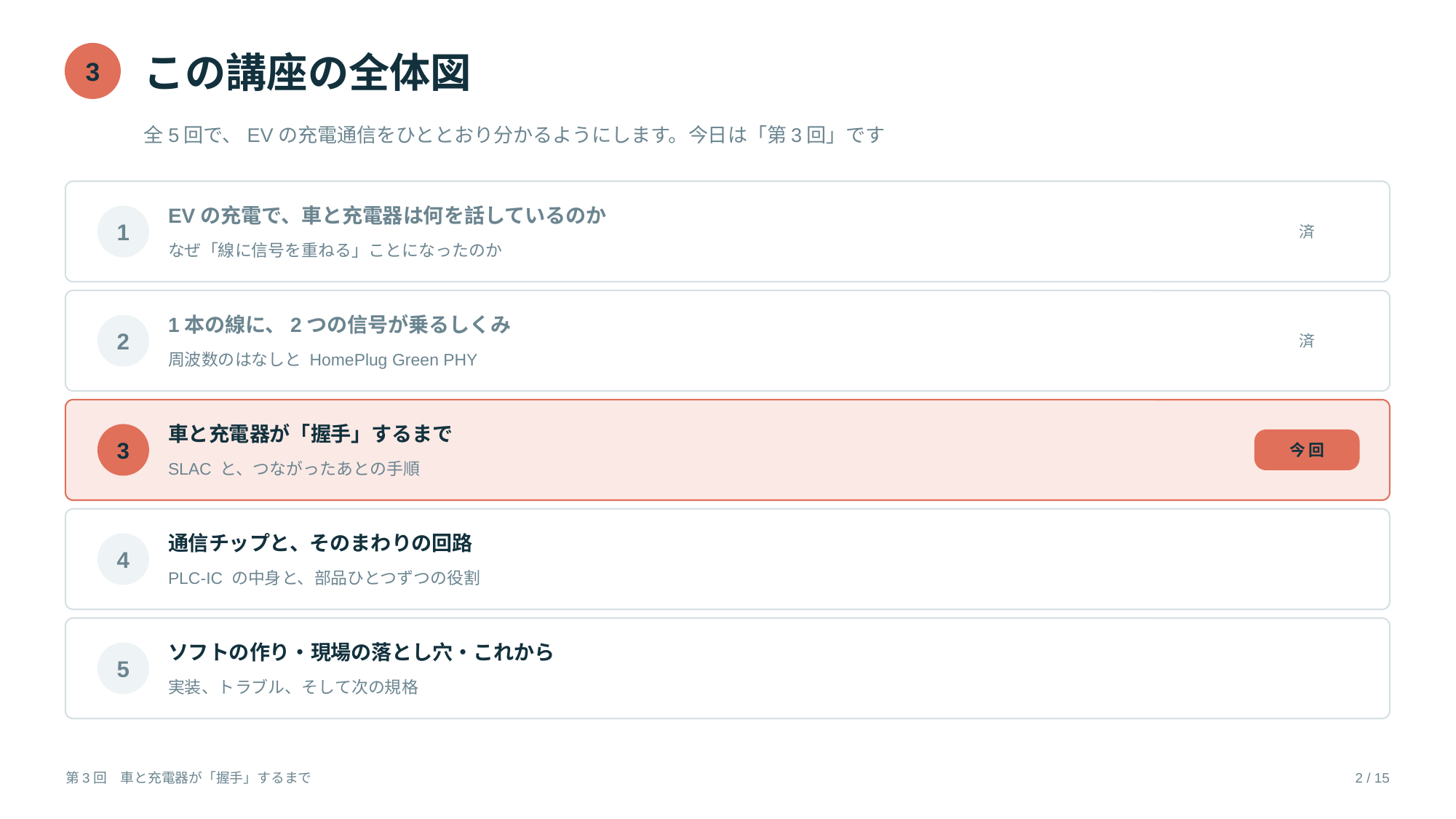

この講座の全体図

3
全5回で、EVの充電通信をひととおり分かるようにします。今日は「第3回」です

EVの充電で、車と充電器は何を話しているのか

1
済
なぜ「線に信号を重ねる」ことになったのか

1本の線に、2つの信号が乗るしくみ

2
済
周波数のはなしと HomePlug Green PHY

車と充電器が「握手」するまで

3

今 回
SLAC と、つながったあとの手順

通信チップと、そのまわりの回路

4
PLC-IC の中身と、部品ひとつずつの役割

ソフトの作り・現場の落とし穴・これから

5
実装、トラブル、そして次の規格
第3回　車と充電器が「握手」するまで
2 / 15